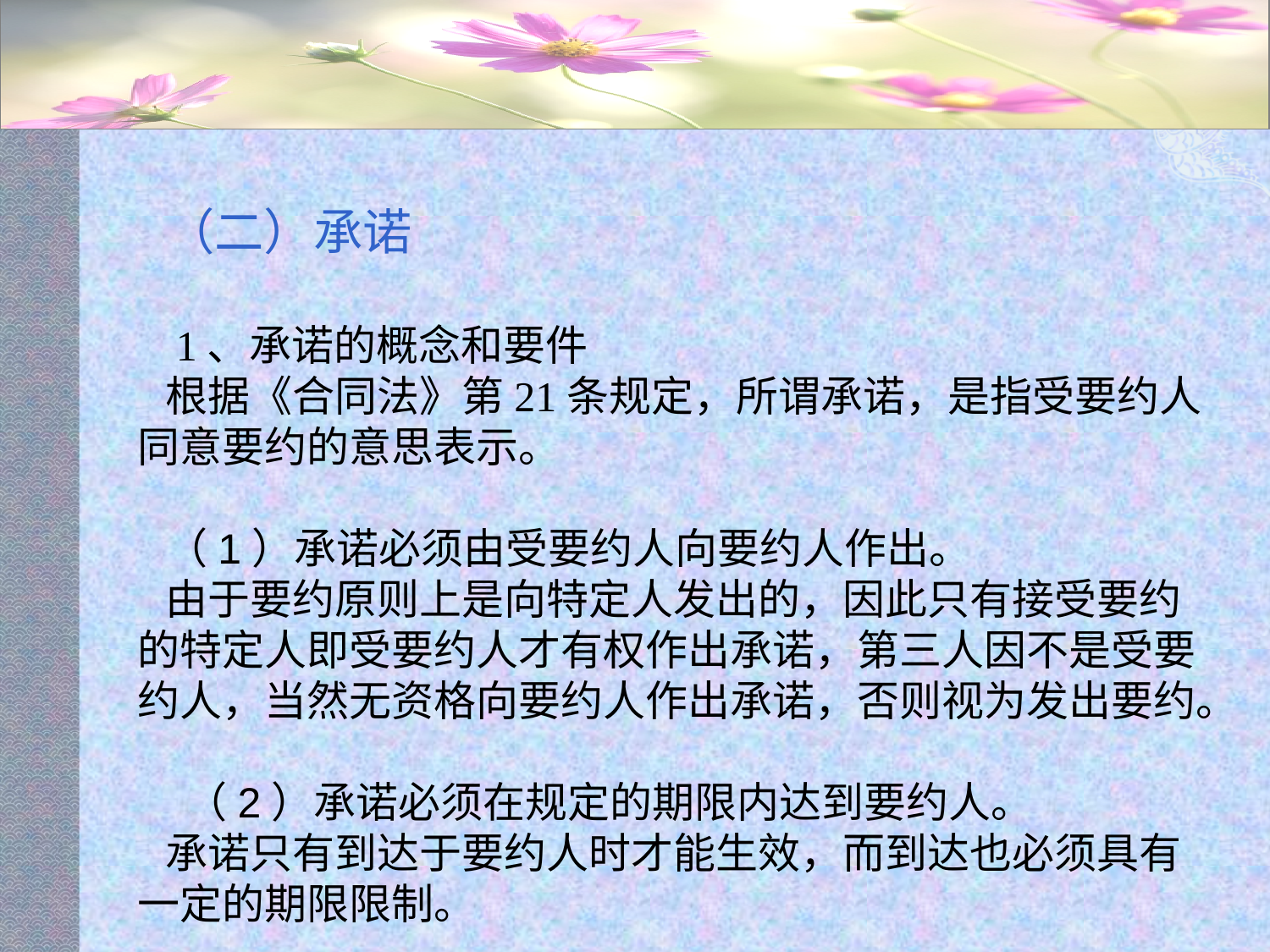

#
（二）承诺

 1、承诺的概念和要件
根据《合同法》第21条规定，所谓承诺，是指受要约人同意要约的意思表示。

（1）承诺必须由受要约人向要约人作出。
由于要约原则上是向特定人发出的，因此只有接受要约的特定人即受要约人才有权作出承诺，第三人因不是受要约人，当然无资格向要约人作出承诺，否则视为发出要约。

 （2）承诺必须在规定的期限内达到要约人。
承诺只有到达于要约人时才能生效，而到达也必须具有一定的期限限制。